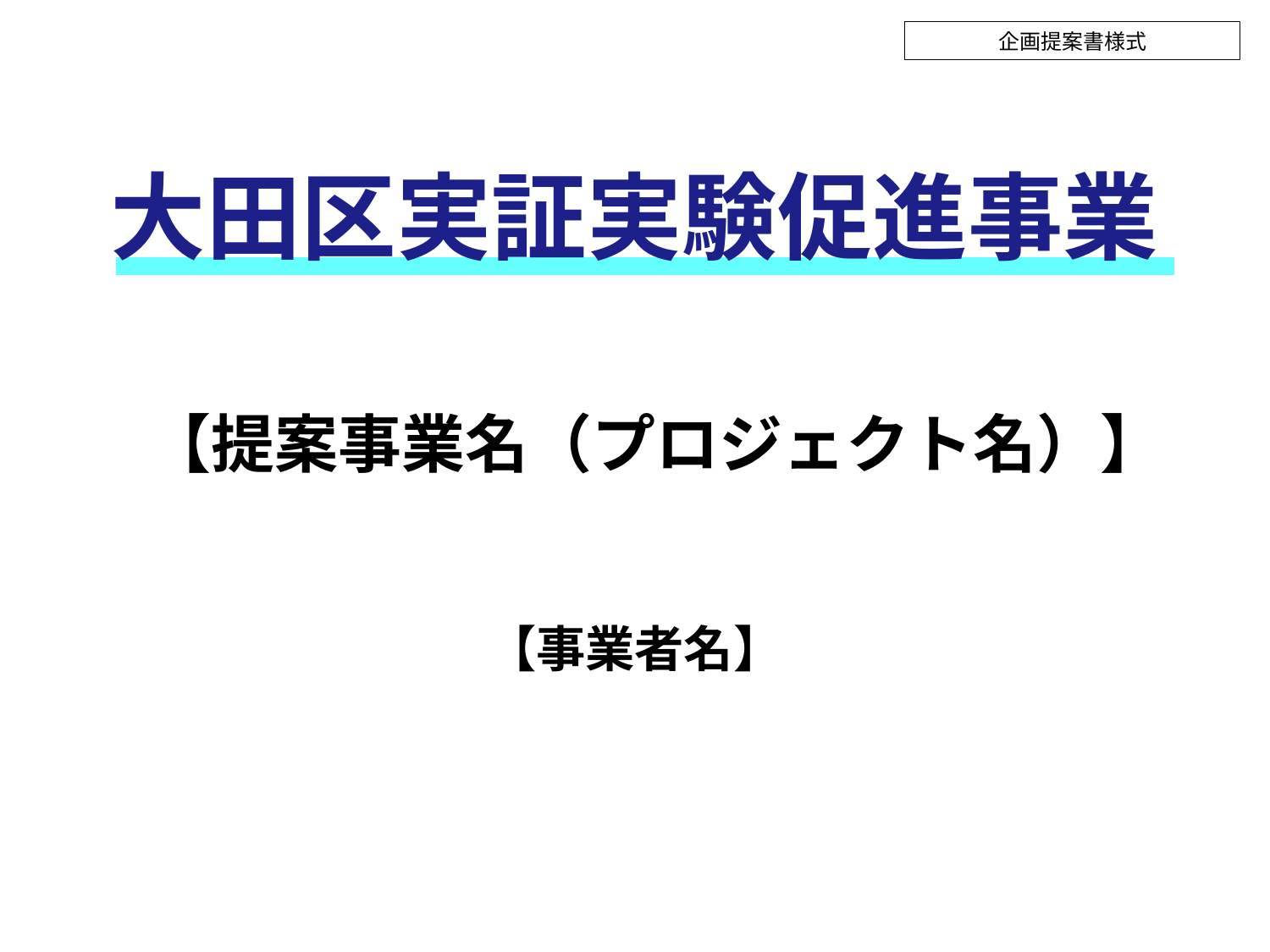

企画提案書様式
大田区実証実験促進事業
【提案事業名（プロジェクト名）】

【事業者名】